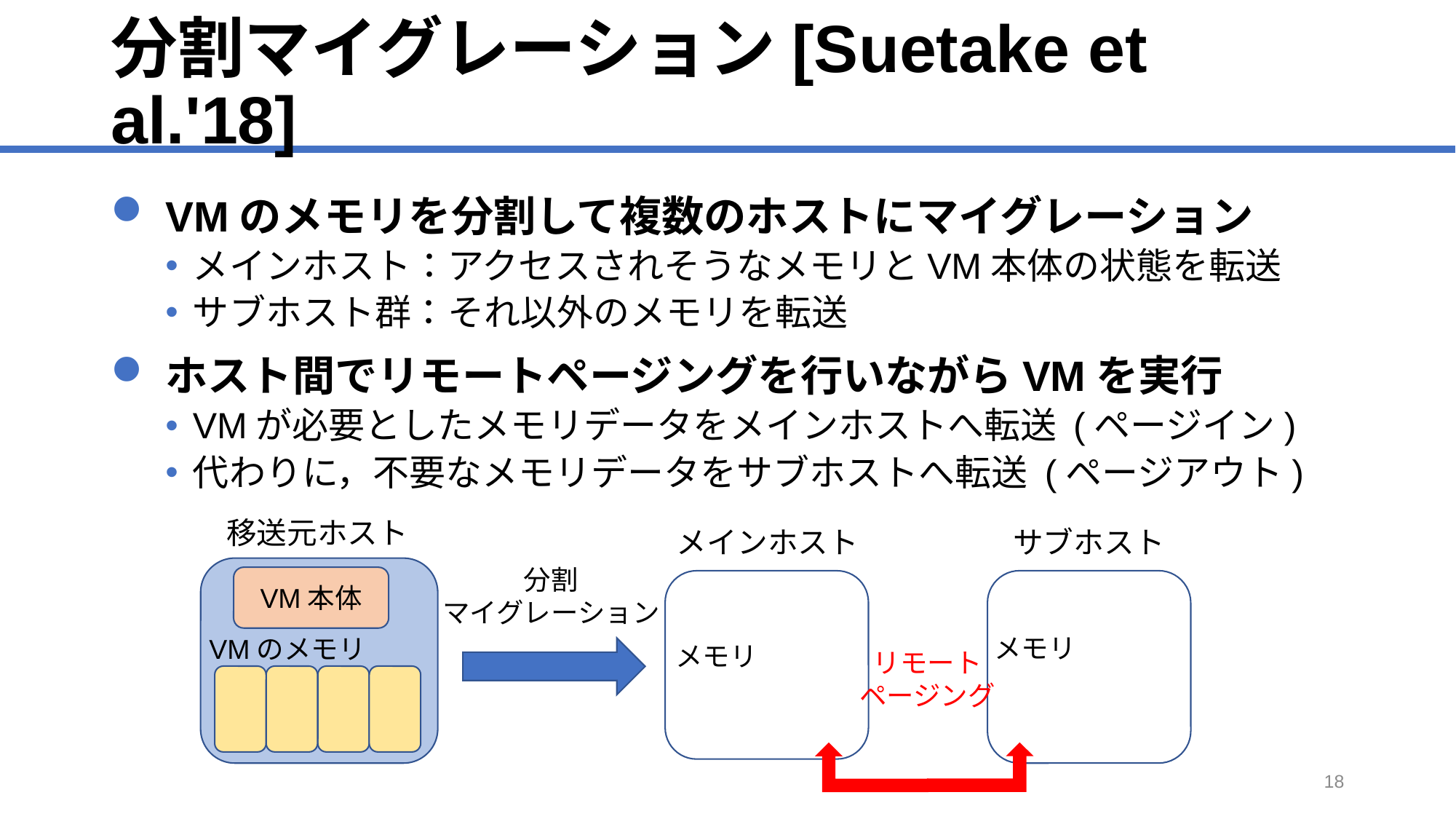

# 分割マイグレーション[Suetake et al.'18]
VMのメモリを分割して複数のホストにマイグレーション
メインホスト：アクセスされそうなメモリとVM本体の状態を転送
サブホスト群：それ以外のメモリを転送
ホスト間でリモートページングを行いながらVMを実行
VMが必要としたメモリデータをメインホストへ転送 (ページイン)
代わりに，不要なメモリデータをサブホストへ転送 (ページアウト)

移送元ホスト
メインホスト
サブホスト
分割
マイグレーション

VM本体

メモリ
VMのメモリ
メモリ

リモート
ページング

18